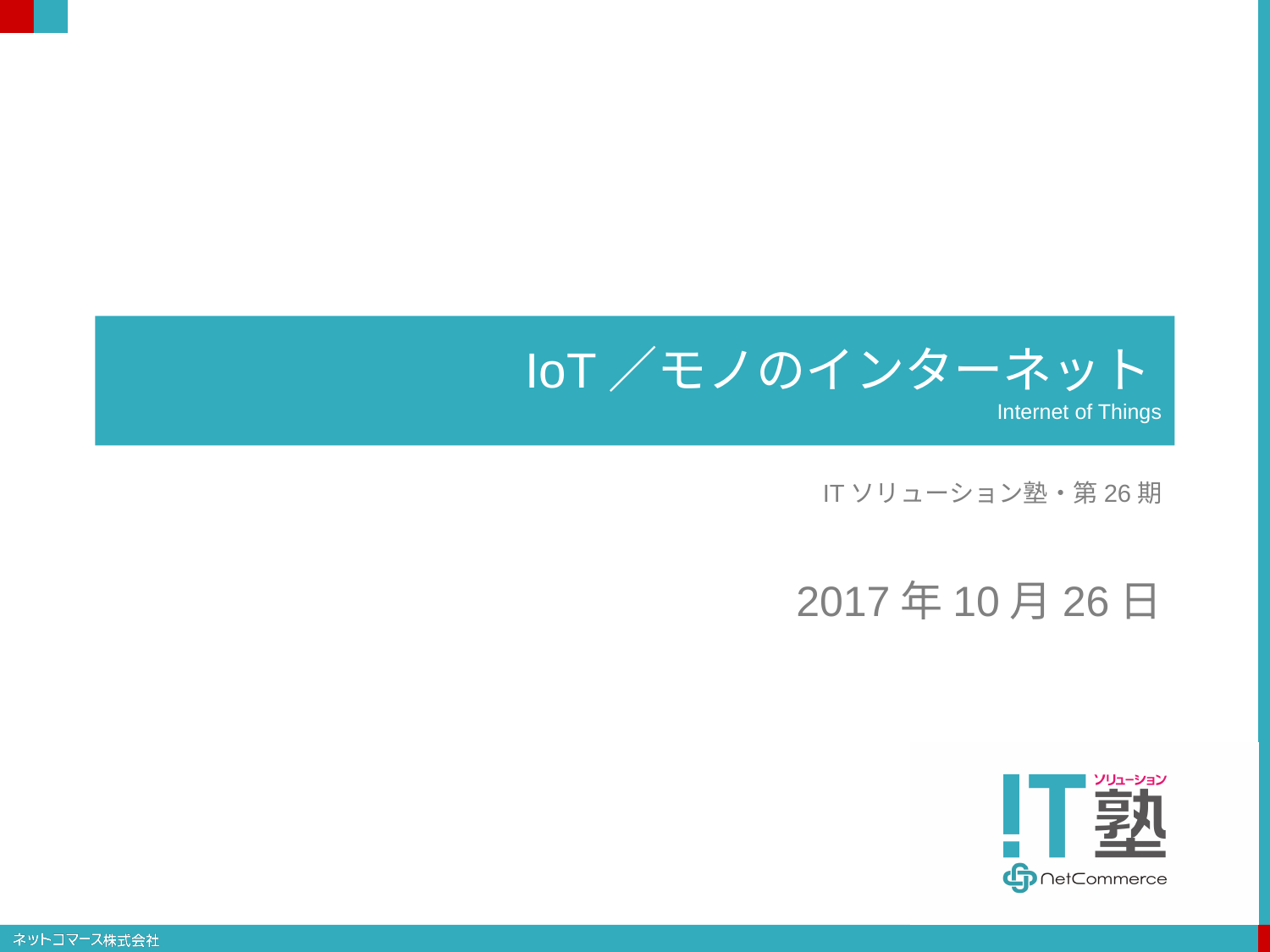

# IoT／モノのインターネット Internet of Things
ITソリューション塾・第26期

2017年10月26日